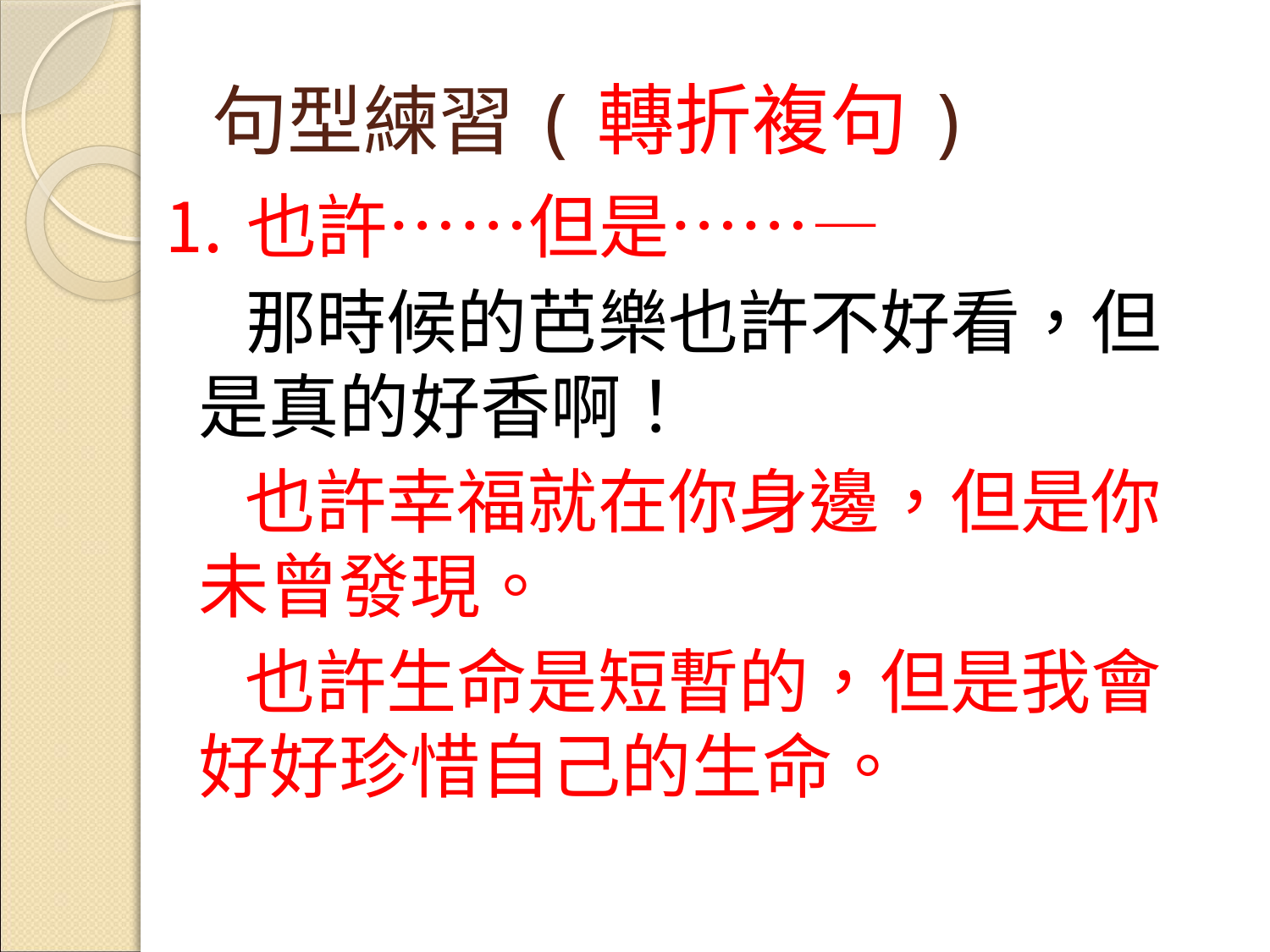

句型練習(轉折複句)
⒈也許……但是……—
　 那時候的芭樂也許不好看，但是真的好香啊！
　 也許幸福就在你身邊，但是你未曾發現。
　 也許生命是短暫的，但是我會好好珍惜自己的生命。